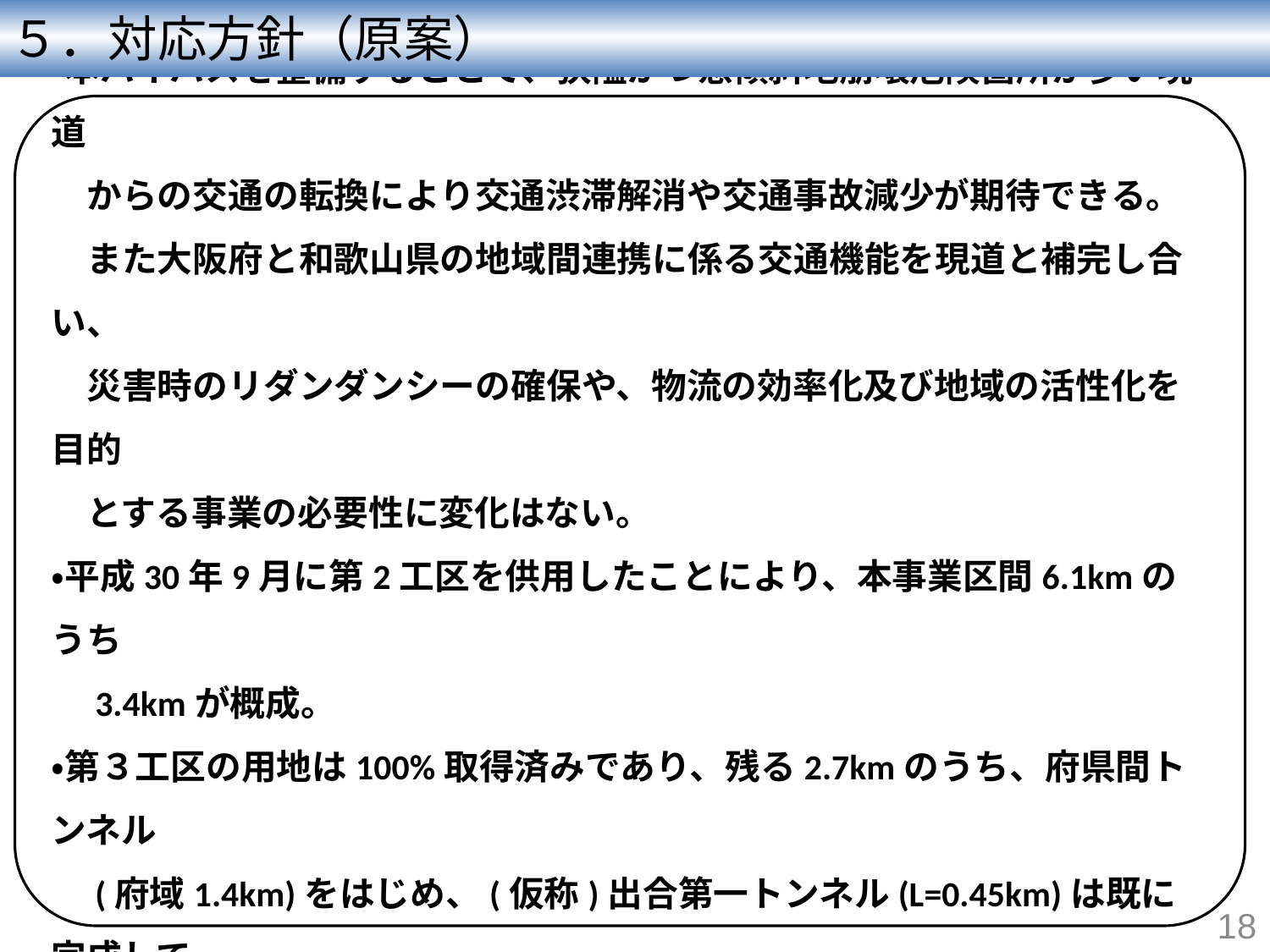

５．対応方針（原案）
○事業継続
＜判断の理由＞
・本バイパスを整備することで、狭隘かつ急傾斜地崩壊危険箇所が多い現道
　からの交通の転換により交通渋滞解消や交通事故減少が期待できる。
　また大阪府と和歌山県の地域間連携に係る交通機能を現道と補完し合い、
　災害時のリダンダンシーの確保や、物流の効率化及び地域の活性化を目的
　とする事業の必要性に変化はない。
・平成30年9月に第2工区を供用したことにより、本事業区間6.1kmのうち
　3.4kmが概成。
・第３工区の用地は100%取得済みであり、残る2.7kmのうち、府県間トンネル
　(府域1.4km)をはじめ、(仮称)出合第一トンネル(L=0.45km)は既に完成して
　おり、供用に向けて現場は本格的に着工している。

　以上の理由から、事業を継続する。
18